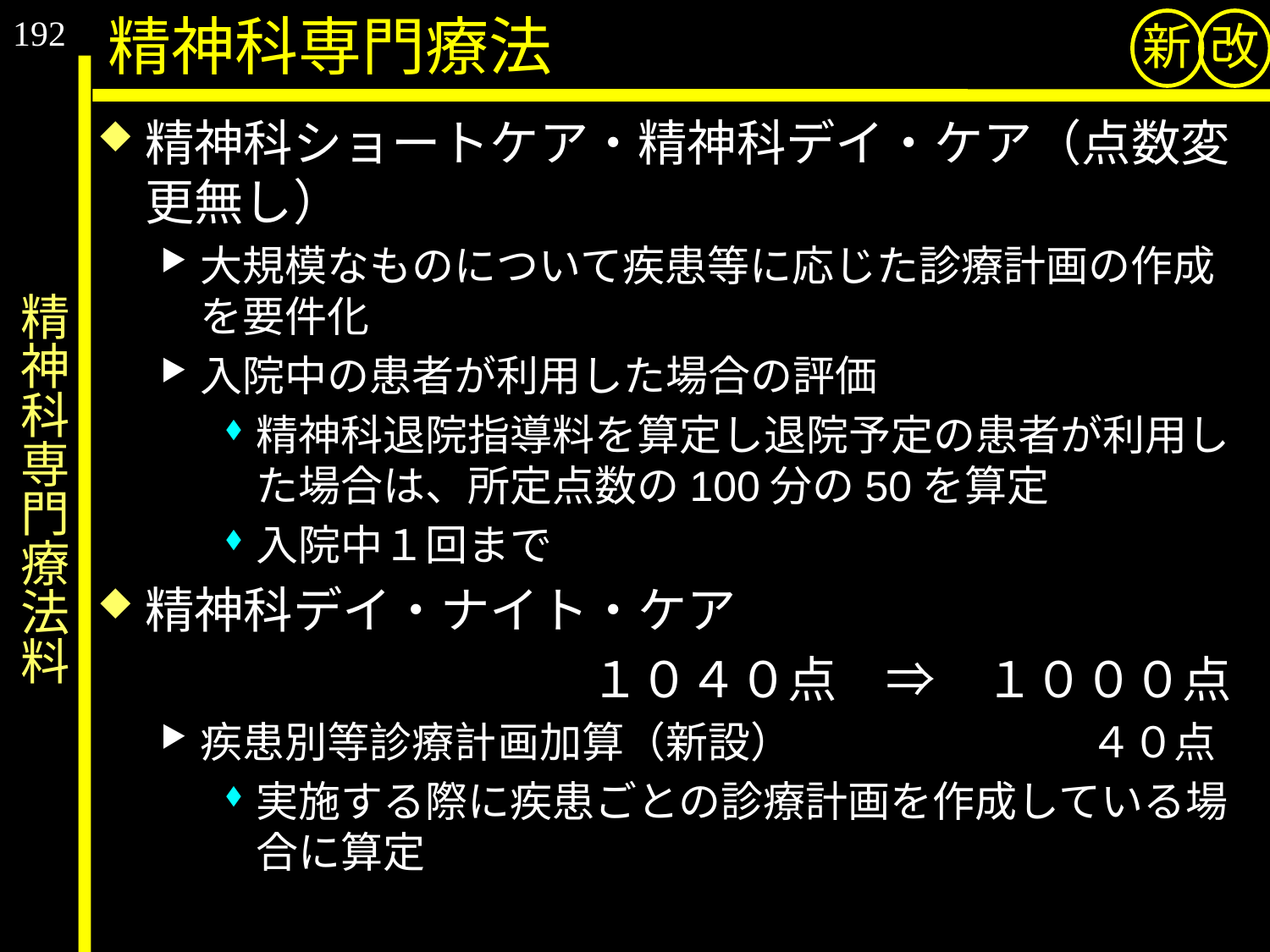

192
精神科専門療法
新
改

精神科ショートケア・精神科デイ・ケア（点数変更無し）
大規模なものについて疾患等に応じた診療計画の作成を要件化
入院中の患者が利用した場合の評価
精神科退院指導料を算定し退院予定の患者が利用した場合は、所定点数の100分の50を算定
入院中１回まで
精神科デイ・ナイト・ケア
　　　　　　　　　　１０４０点　⇒　１０００点
疾患別等診療計画加算（新設）　　　　　　　４０点
実施する際に疾患ごとの診療計画を作成している場合に算定

# 精神科専門療法料